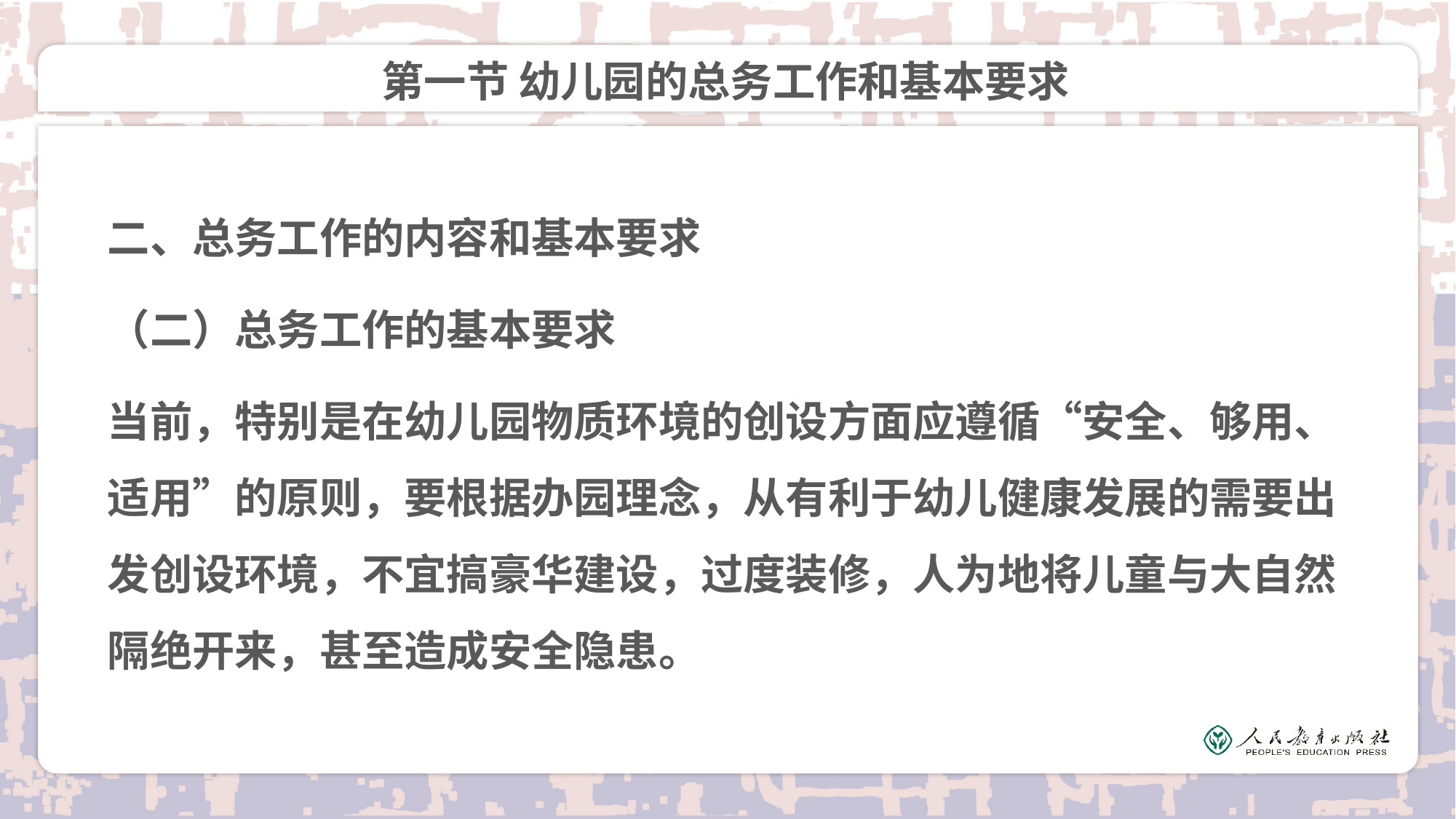

# 第一节 幼儿园的总务工作和基本要求
二、总务工作的内容和基本要求
（二）总务工作的基本要求
当前，特别是在幼儿园物质环境的创设方面应遵循“安全、够用、适用”的原则，要根据办园理念，从有利于幼儿健康发展的需要出发创设环境，不宜搞豪华建设，过度装修，人为地将儿童与大自然隔绝开来，甚至造成安全隐患。